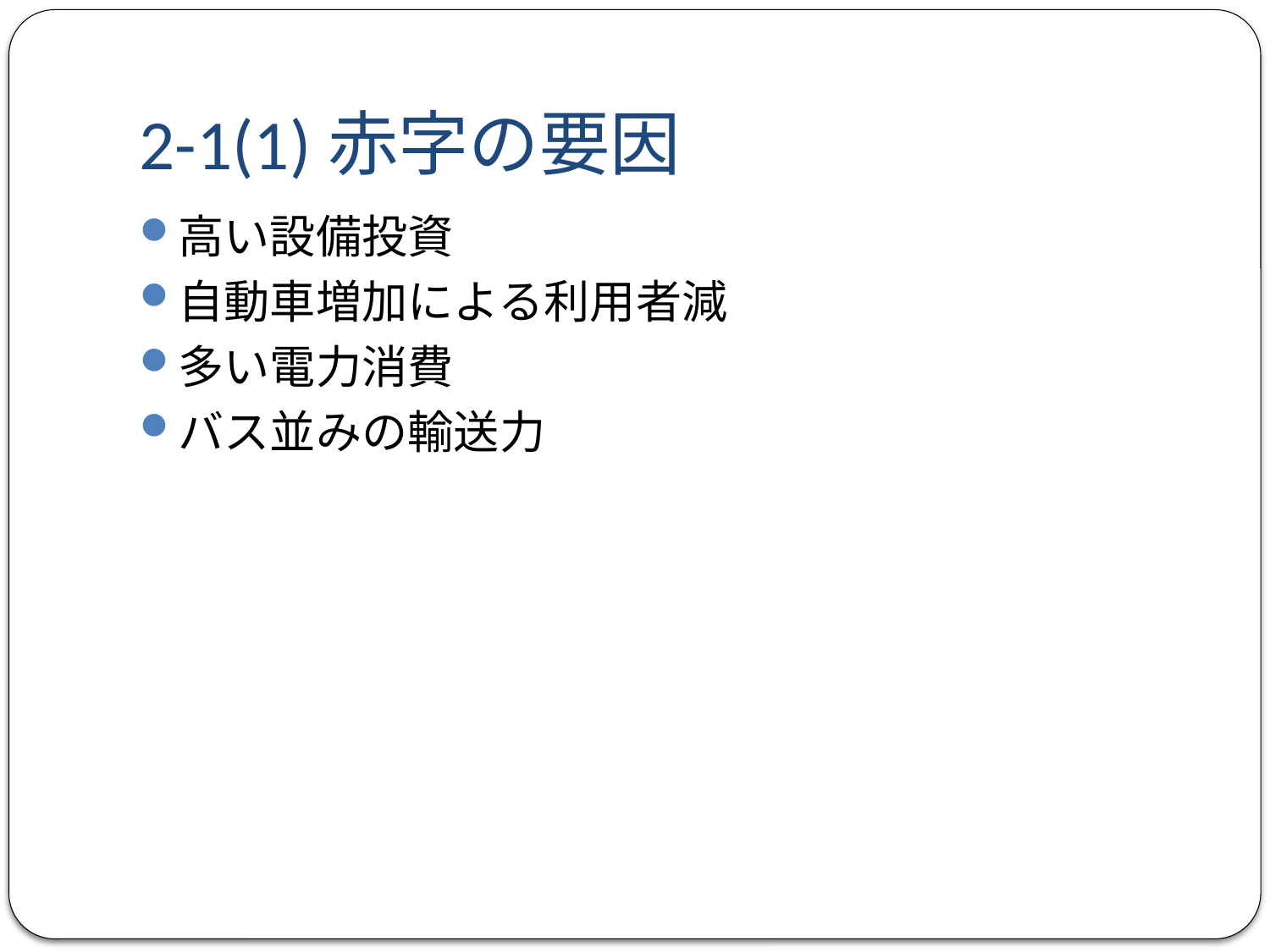

# 2-1(1)赤字の要因
高い設備投資
自動車増加による利用者減
多い電力消費
バス並みの輸送力